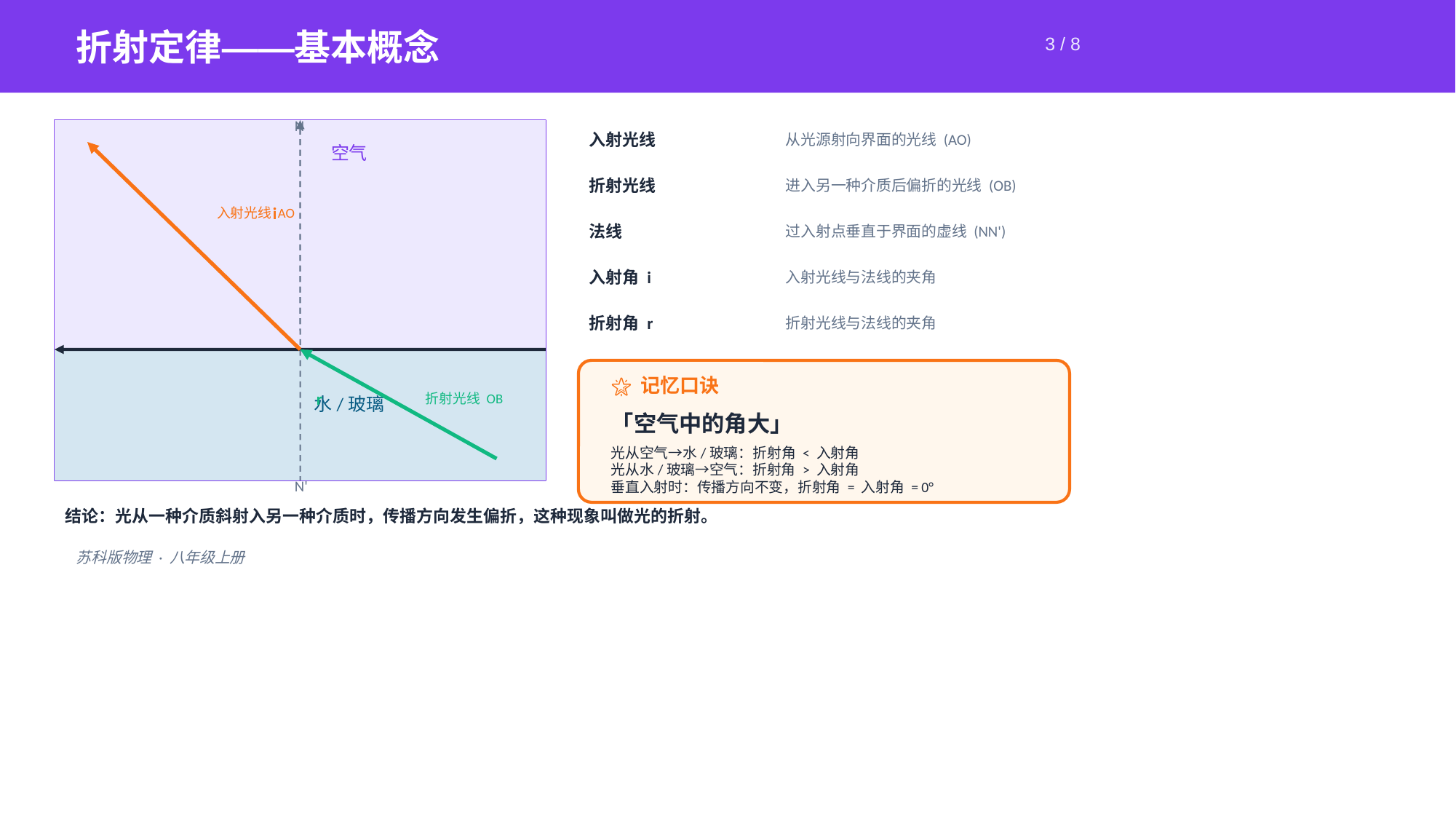

折射定律——基本概念
3 / 8
N

入射光线
从光源射向界面的光线 (AO)
空气

折射光线
进入另一种介质后偏折的光线 (OB)
入射光线 AO
i
法线
过入射点垂直于界面的虚线 (NN')
入射角 i
入射光线与法线的夹角
折射角 r
折射光线与法线的夹角

🌟 记忆口诀
水/玻璃
r
折射光线 OB
「空气中的角大」
光从空气→水/玻璃：折射角 < 入射角
光从水/玻璃→空气：折射角 > 入射角
垂直入射时：传播方向不变，折射角 = 入射角 = 0°
N'
结论：光从一种介质斜射入另一种介质时，传播方向发生偏折，这种现象叫做光的折射。
苏科版物理 · 八年级上册